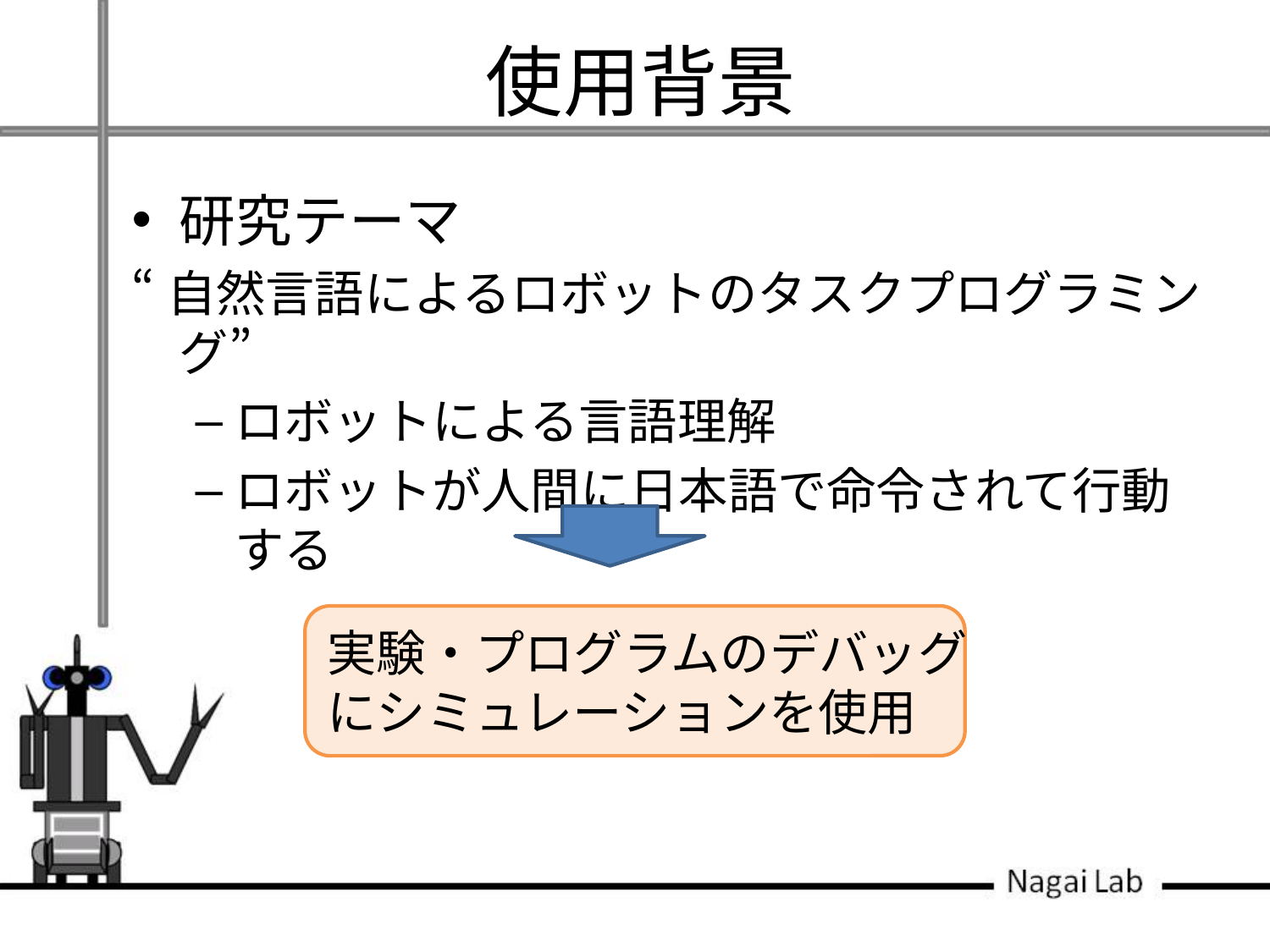

# 使用背景
研究テーマ
“自然言語によるロボットのタスクプログラミング”
ロボットによる言語理解
ロボットが人間に日本語で命令されて行動する

実験・プログラムのデバッグにシミュレーションを使用